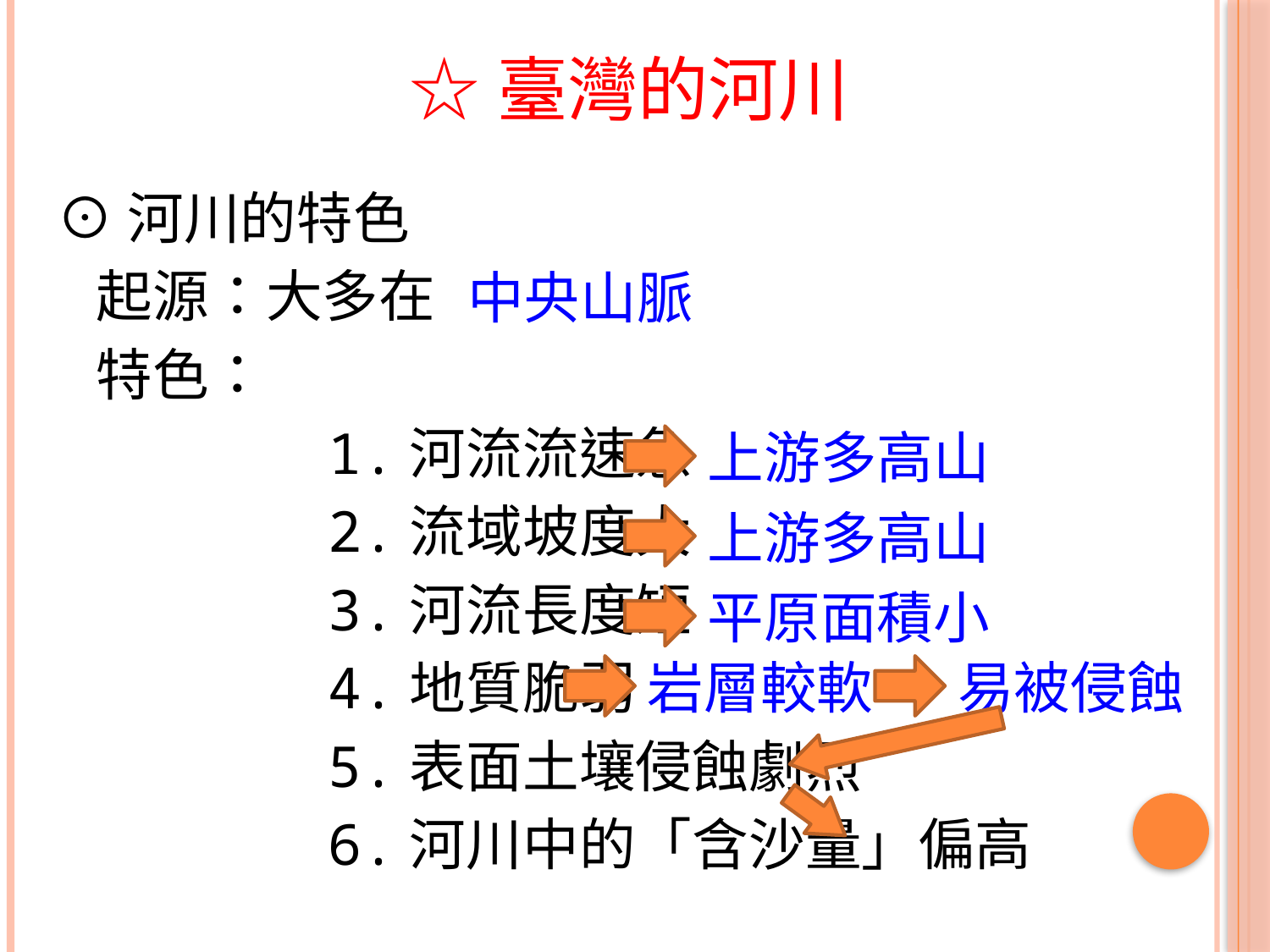

# ☆臺灣的河川
⊙河川的特色
  起源：大多在
  特色：
        1.河流流速急
        2.流域坡度大
        3.河流長度短
        4.地質脆弱
        5.表面土壤侵蝕劇烈
        6.河川中的「含沙量」偏高
中央山脈
上游多高山

上游多高山

平原面積小

岩層較軟
易被侵蝕